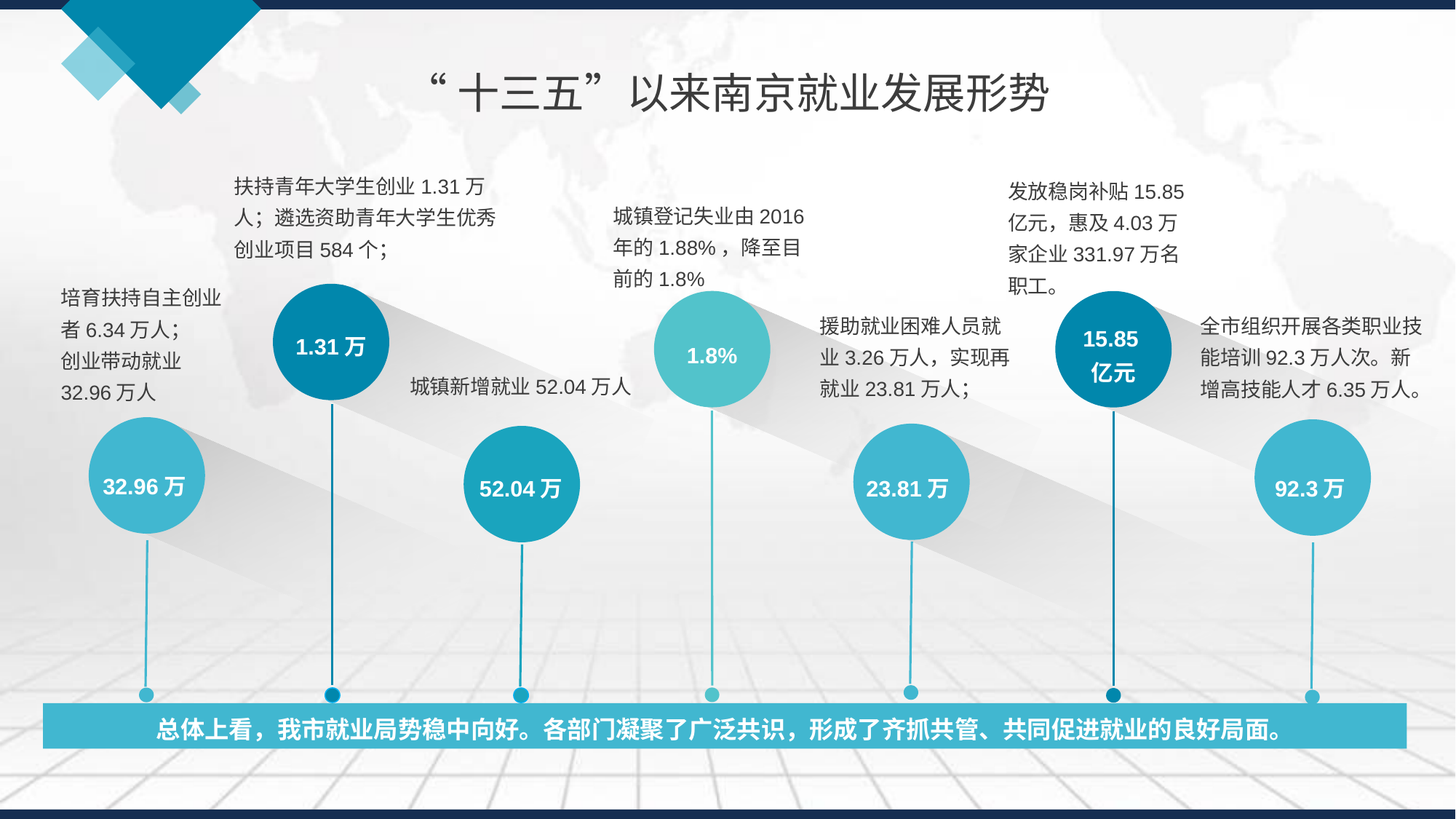

“十三五”以来南京就业发展形势
扶持青年大学生创业1.31万人；遴选资助青年大学生优秀创业项目584个；

1.31万

发放稳岗补贴15.85亿元，惠及4.03万家企业331.97万名职工。

15.85亿元

城镇登记失业由2016年的1.88%，降至目前的1.8%

1.8%

培育扶持自主创业者6.34万人；
创业带动就业
32.96万人

32.96万

援助就业困难人员就业3.26万人，实现再就业23.81万人；

23.81万

全市组织开展各类职业技能培训92.3万人次。新增高技能人才6.35万人。

92.3万

城镇新增就业52.04万人

52.04万

总体上看，我市就业局势稳中向好。各部门凝聚了广泛共识，形成了齐抓共管、共同促进就业的良好局面。